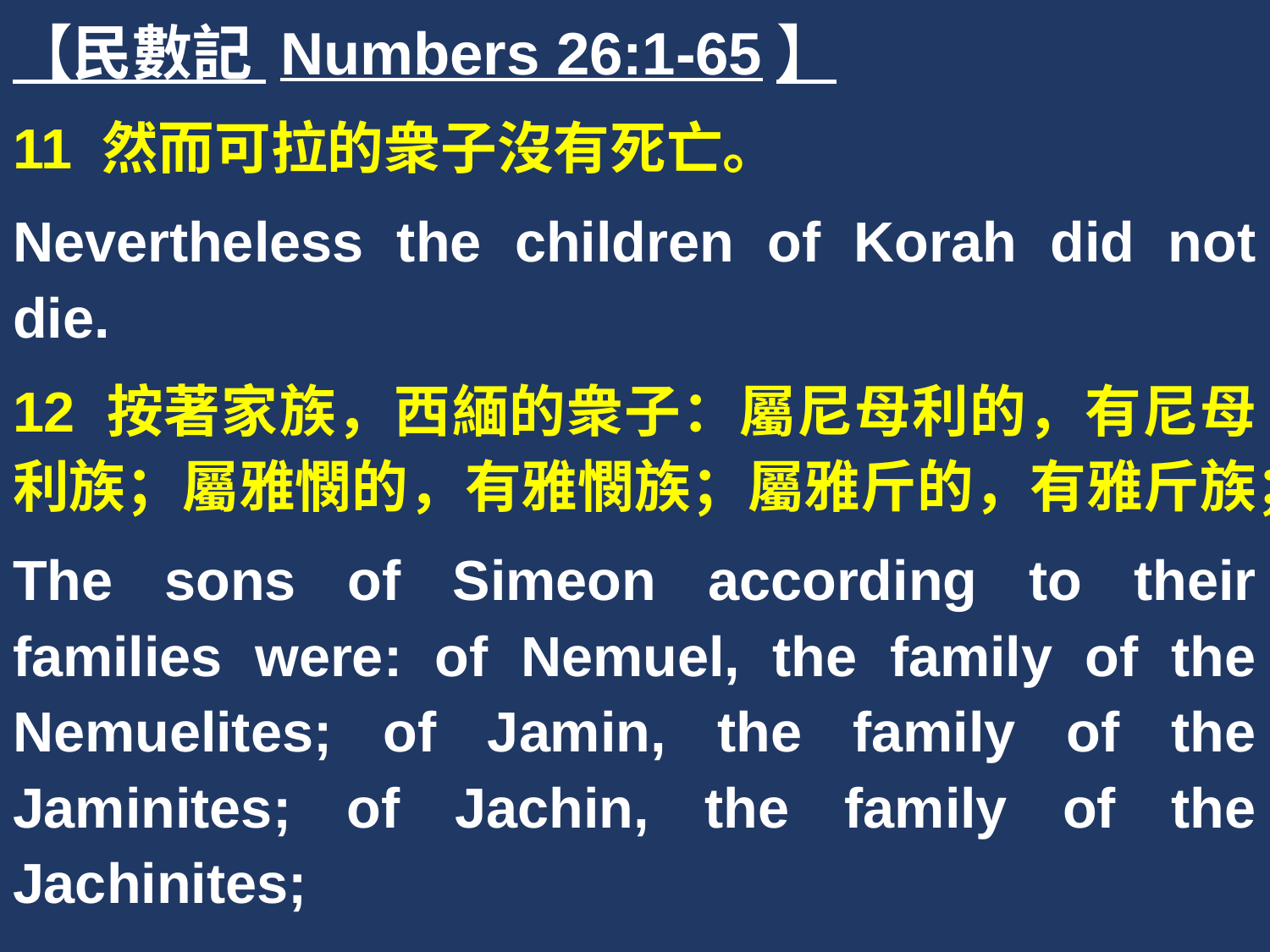

【民數記 Numbers 26:1-65】
11 然而可拉的衆子沒有死亡。
Nevertheless the children of Korah did not die.
12 按著家族，西緬的衆子：屬尼母利的，有尼母利族；屬雅憫的，有雅憫族；屬雅斤的，有雅斤族；
The sons of Simeon according to their families were: of Nemuel, the family of the Nemuelites; of Jamin, the family of the Jaminites; of Jachin, the family of the Jachinites;